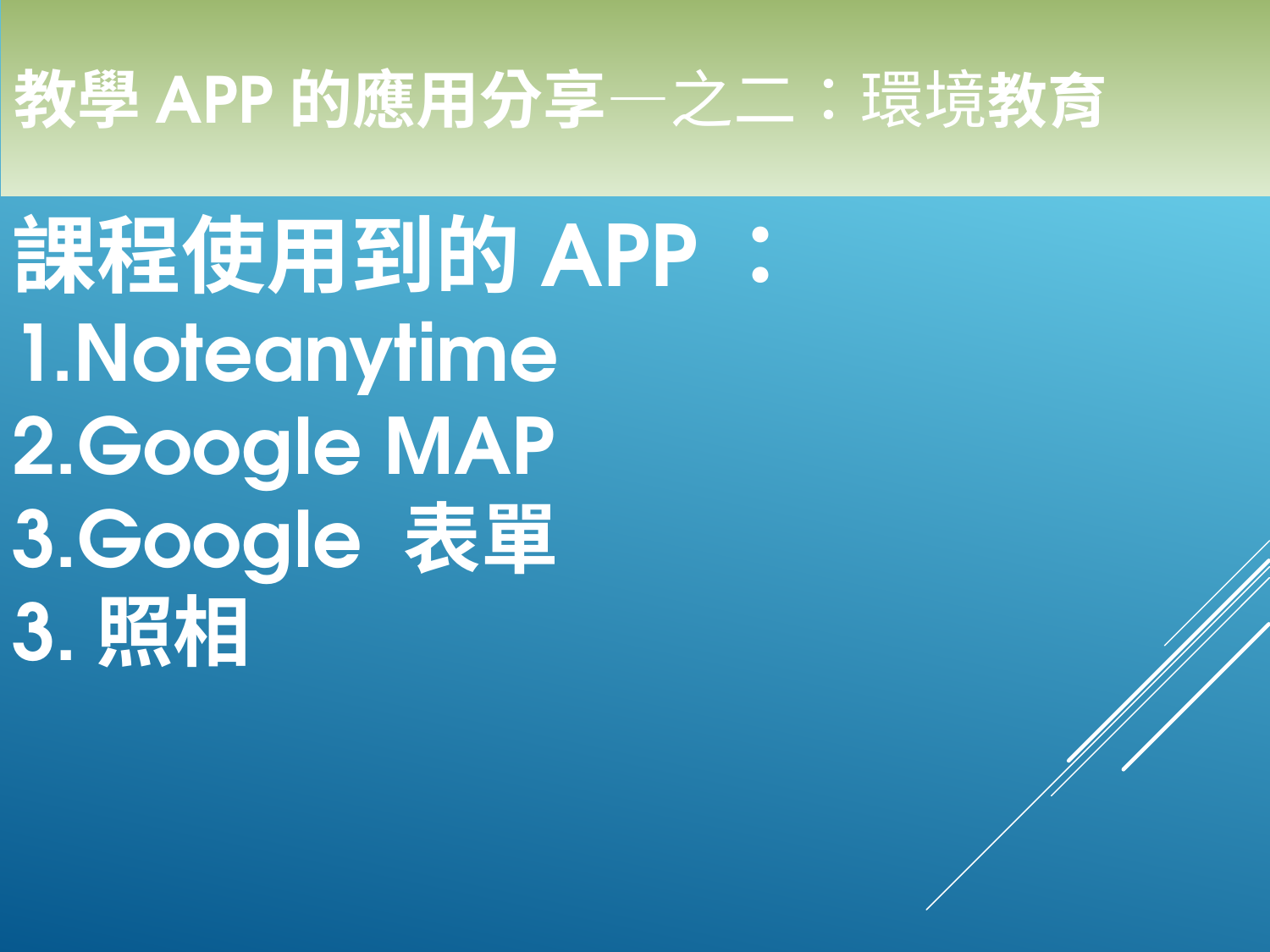

教學APP的應用分享—之二：環境教育
課程使用到的APP：
1.Noteanytime
2.Google MAP
3.Google 表單
3.照相